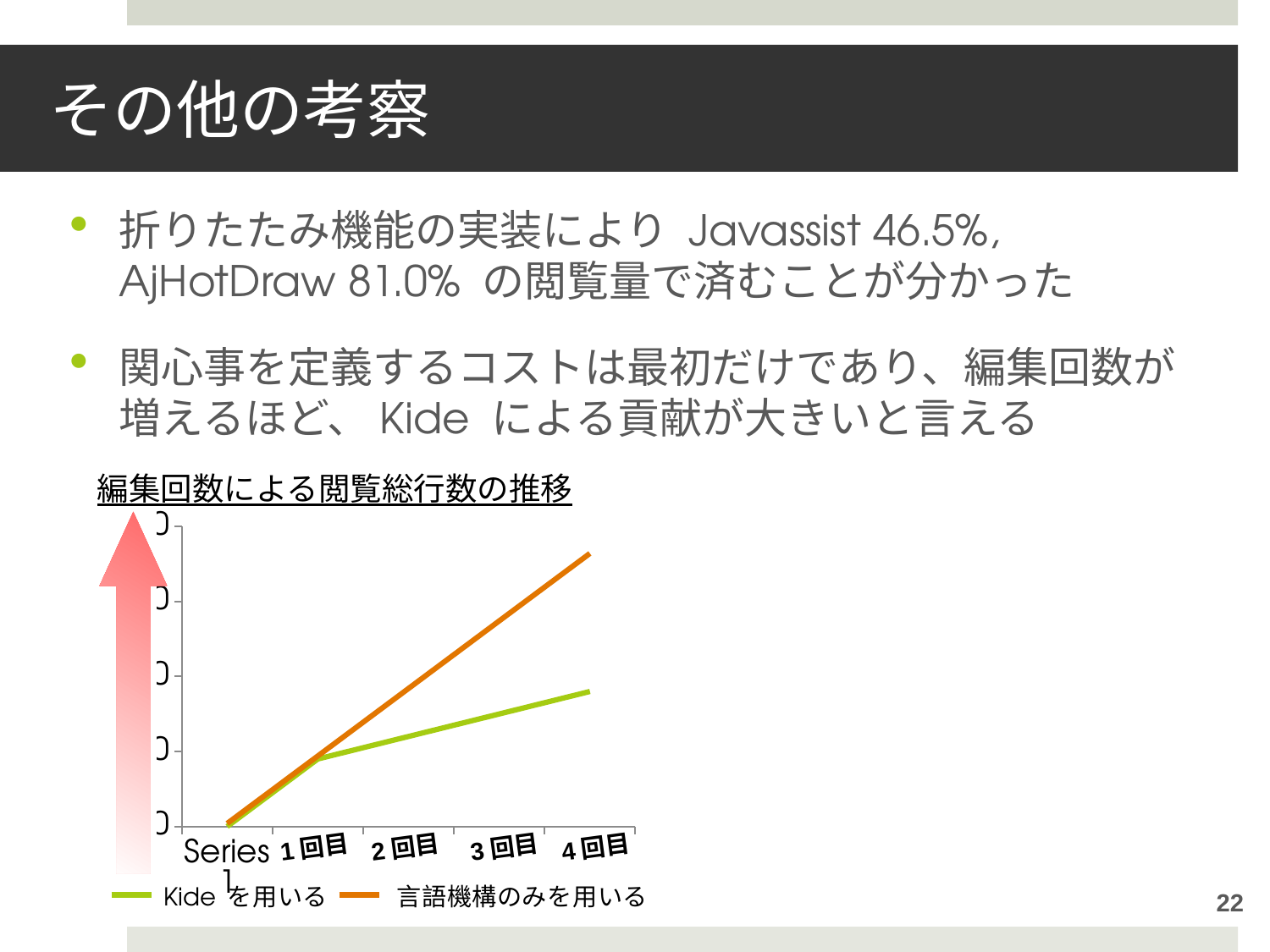

# その他の考察
折りたたみ機能の実装により Javassist 46.5%, AjHotDraw 81.0% の閲覧量で済むことが分かった
関心事を定義するコストは最初だけであり、編集回数が増えるほど、Kide による貢献が大きいと言える

編集回数による閲覧総行数の推移

### Chart

| Category |  Kide を用いる  |  言語機構のみを用いる  |
|---|---|---|
|  | 0.0 | 2.0 |
|  | 45.0 | 47.0 |
|  | 60.0 | 92.0 |
|  | 75.0 | 137.0 |
|  | 90.0 | 182.0 |
1回目
2回目
3回目
4回目
22